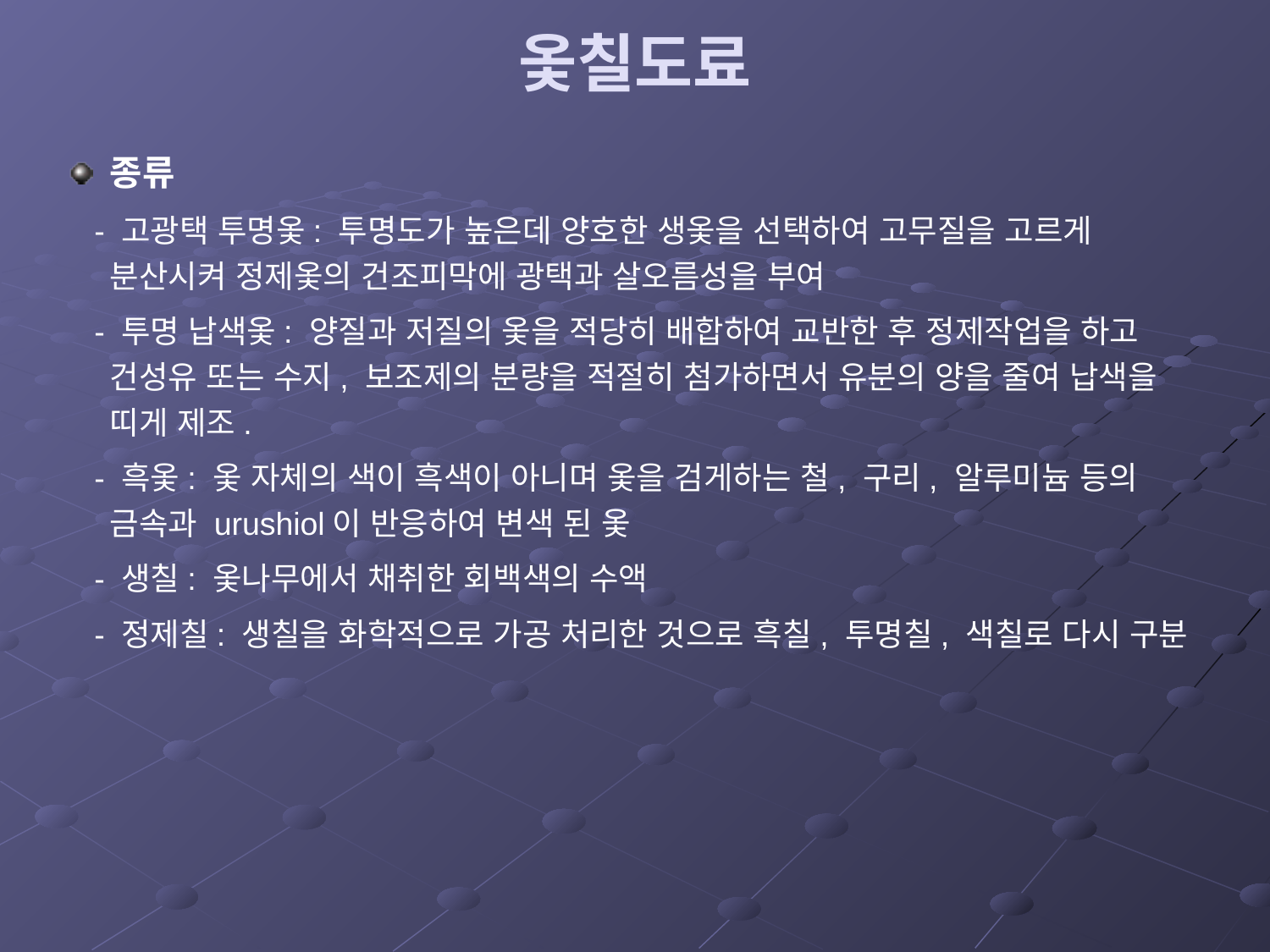

# 옻칠도료
종류
   - 고광택 투명옻: 투명도가 높은데 양호한 생옻을 선택하여 고무질을 고르게 분산시켜 정제옻의 건조피막에 광택과 살오름성을 부여
   - 투명 납색옻: 양질과 저질의 옻을 적당히 배합하여 교반한 후 정제작업을 하고 건성유 또는 수지, 보조제의 분량을 적절히 첨가하면서 유분의 양을 줄여 납색을 띠게 제조.
   - 흑옻: 옻 자체의 색이 흑색이 아니며 옻을 검게하는 철, 구리, 알루미늄 등의 금속과 urushiol이 반응하여 변색 된 옻
   - 생칠: 옻나무에서 채취한 회백색의 수액
   - 정제칠: 생칠을 화학적으로 가공 처리한 것으로 흑칠, 투명칠, 색칠로 다시 구분